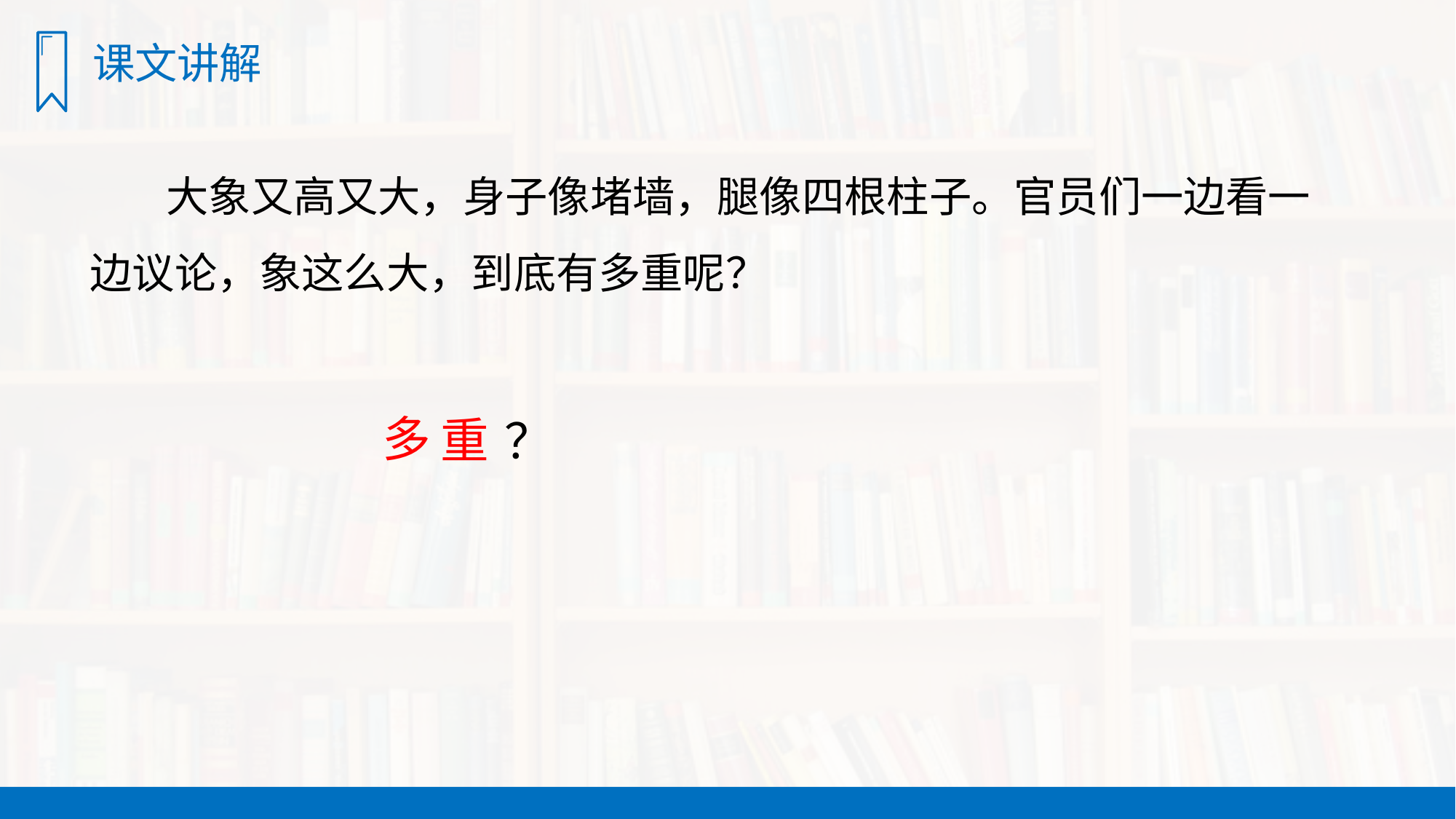

课文讲解
       大象又高又大，身子像堵墙，腿像四根柱子。官员们一边看一边议论，象这么大，到底有多重呢？
多
重
？